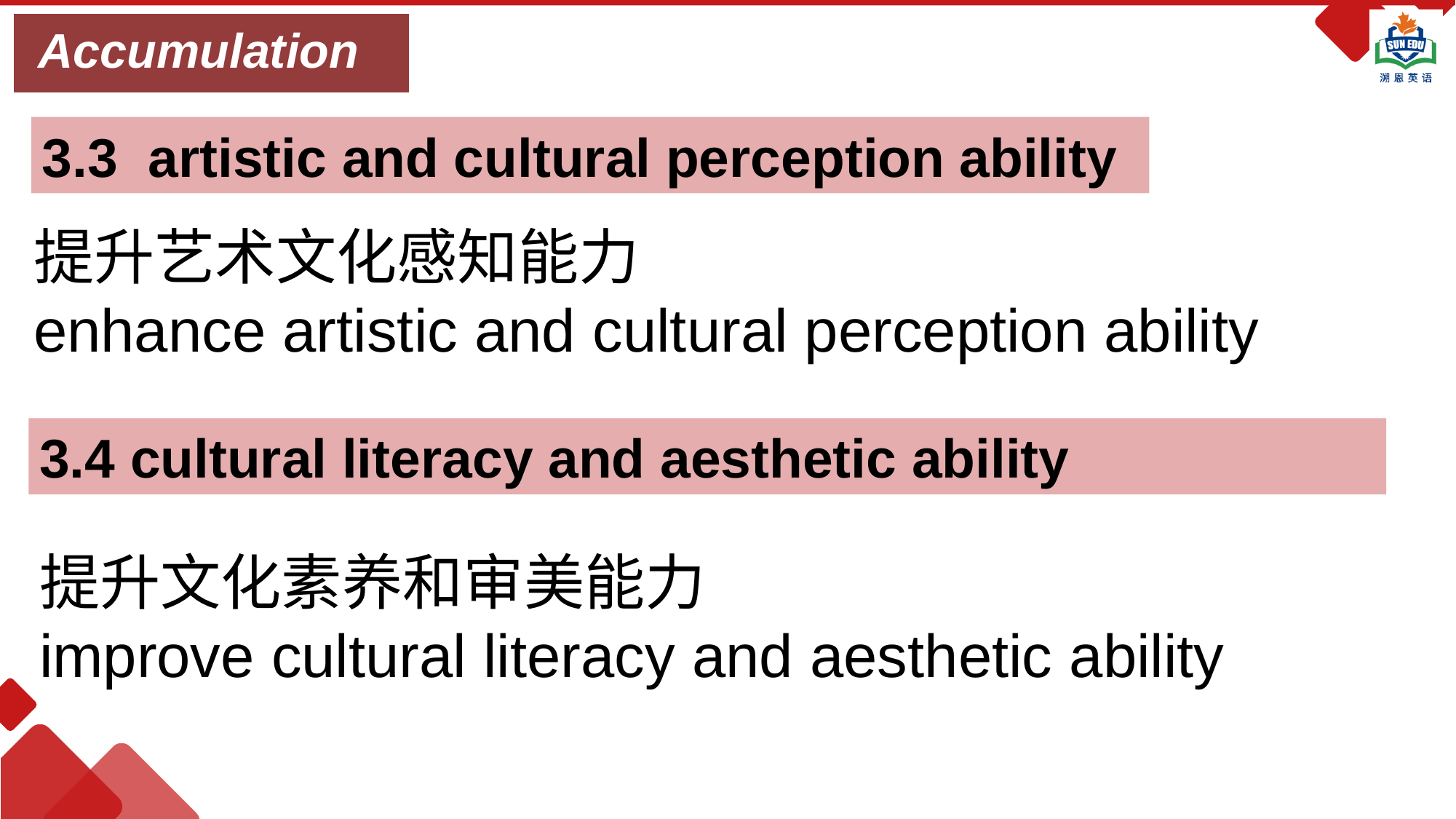

Accumulation
3.3  artistic and cultural perception ability
提升艺术文化感知能力
enhance artistic and cultural perception ability
3.4 cultural literacy and aesthetic ability
提升文化素养和审美能力
improve cultural literacy and aesthetic ability